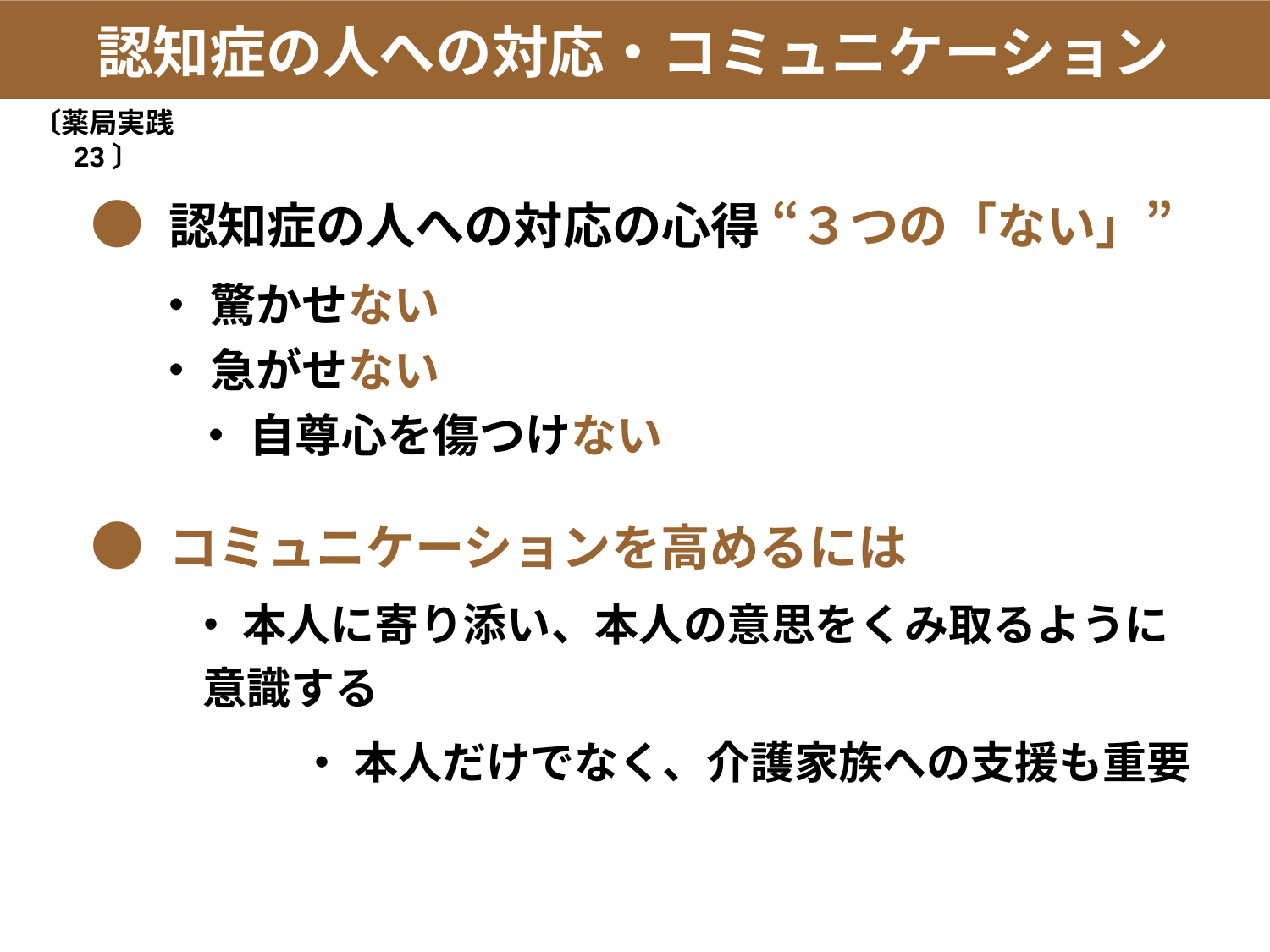

認知症の人への対応・コミュニケーション
〔薬局実践23〕
● 認知症の人への対応の心得 “３つの「ない」”
     ・ 驚かせない
     ・ 急がせない
　　 ・ 自尊心を傷つけない

● コミュニケーションを高めるには
　　 ・ 本人に寄り添い、本人の意思をくみ取るように
意識する
　 　・ 本人だけでなく、介護家族への支援も重要